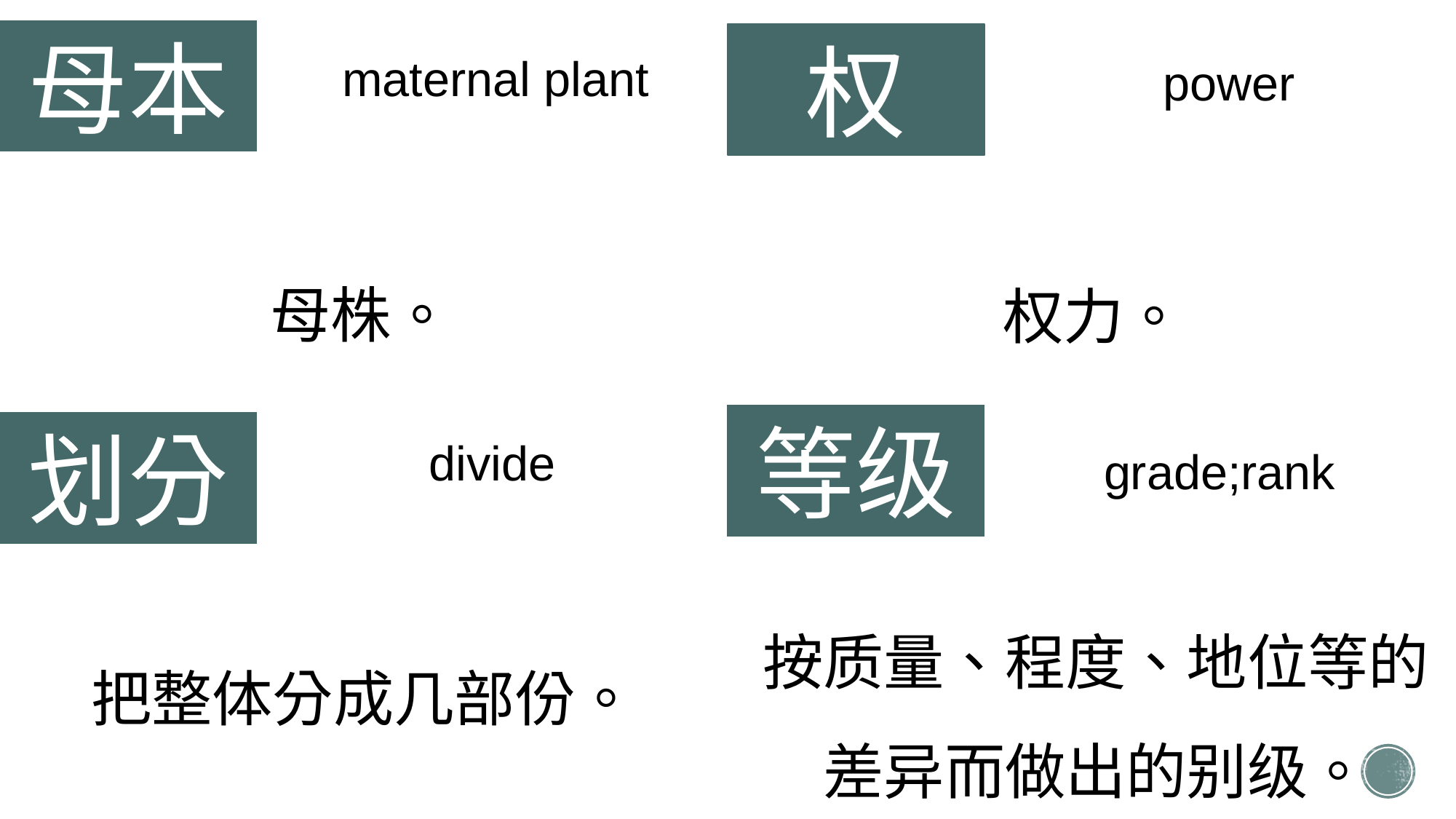

母本
权
maternal plant
 power
母株。
权力。
等级
划分
divide
grade;rank
按质量、程度、地位等的差异而做出的别级。
把整体分成几部份。